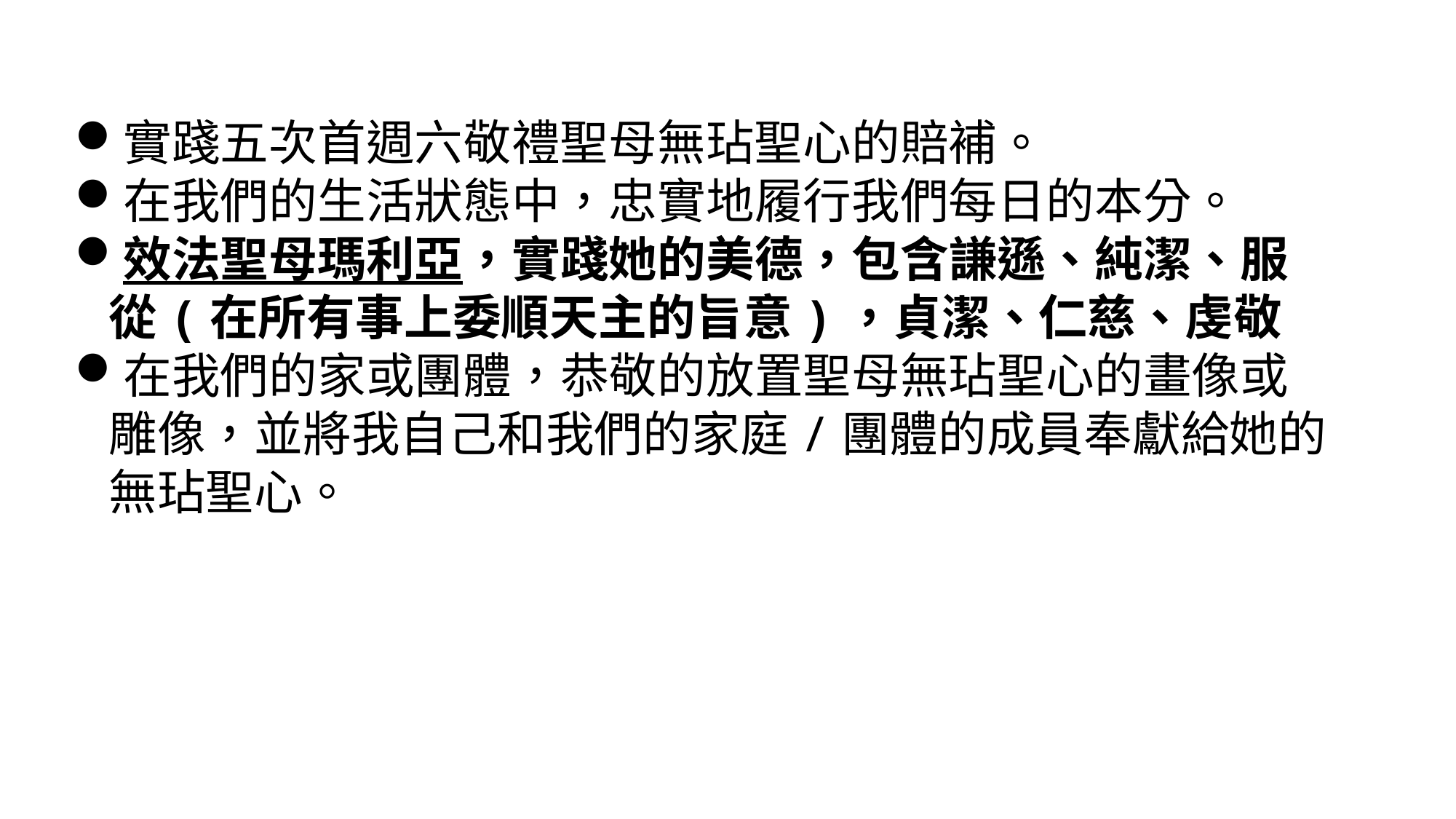

實踐五次首週六敬禮聖母無玷聖心的賠補。
在我們的生活狀態中，忠實地履行我們每日的本分。
效法聖母瑪利亞，實踐她的美德，包含謙遜、純潔、服從(在所有事上委順天主的旨意)，貞潔、仁慈、虔敬
在我們的家或團體，恭敬的放置聖母無玷聖心的畫像或雕像，並將我自己和我們的家庭/團體的成員奉獻給她的無玷聖心。